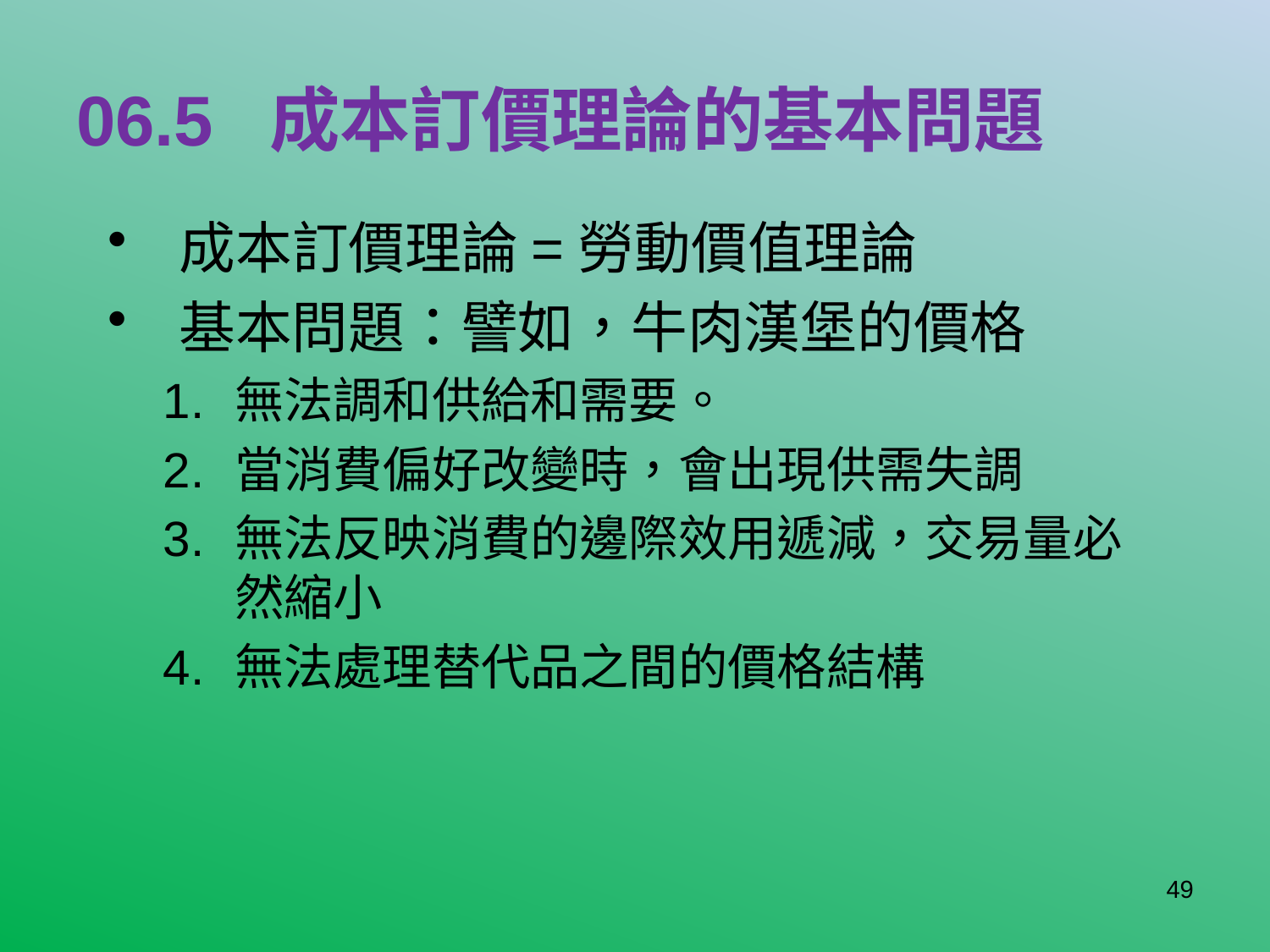

# 06.5  成本訂價理論的基本問題
成本訂價理論=勞動價值理論
基本問題：譬如，牛肉漢堡的價格
無法調和供給和需要。
當消費偏好改變時，會出現供需失調
無法反映消費的邊際效用遞減，交易量必然縮小
無法處理替代品之間的價格結構
49